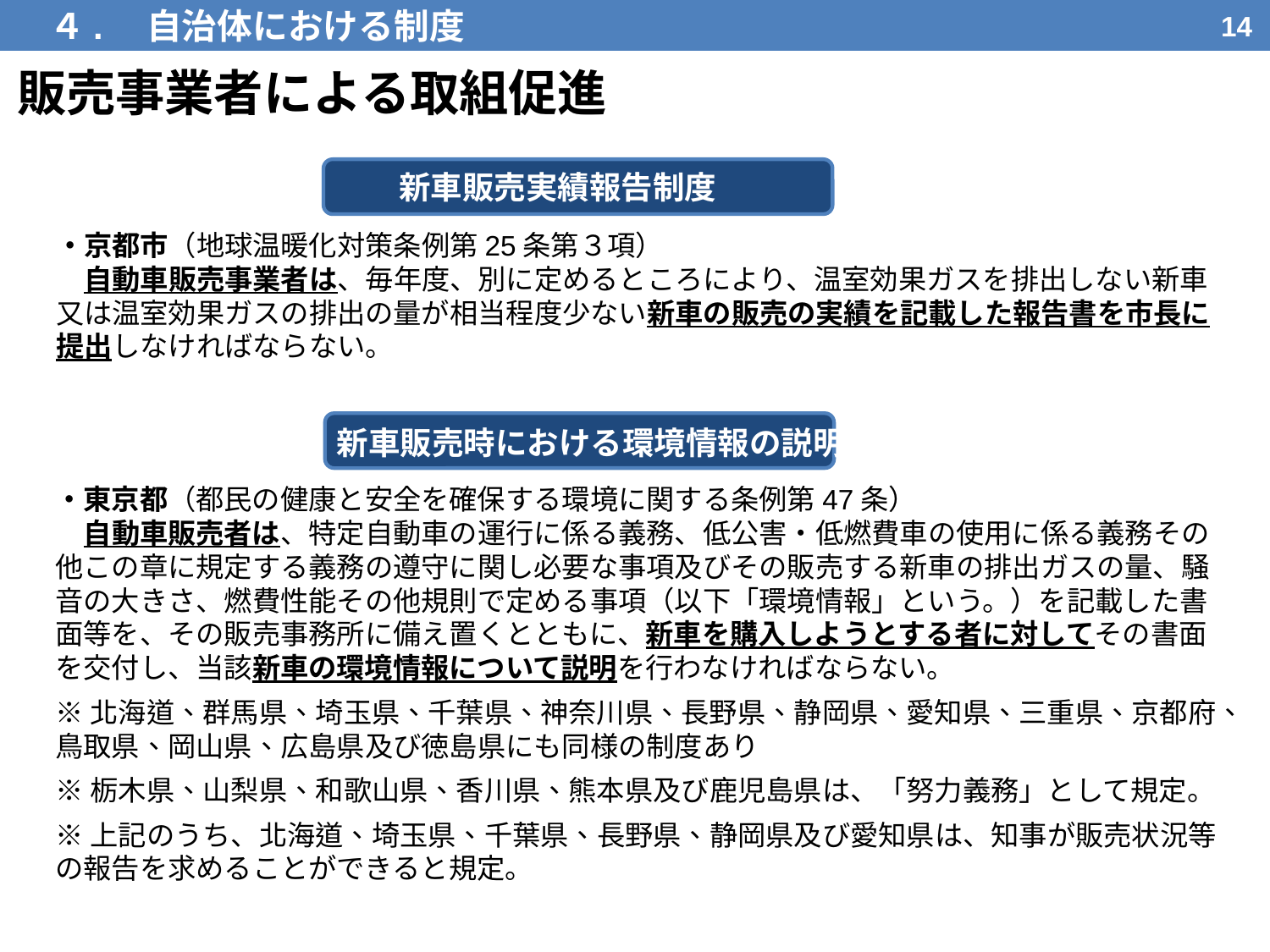

４.　自治体における制度
14
販売事業者による取組促進

新車販売実績報告制度
・京都市（地球温暖化対策条例第25条第３項）
　自動車販売事業者は、毎年度、別に定めるところにより、温室効果ガスを排出しない新車又は温室効果ガスの排出の量が相当程度少ない新車の販売の実績を記載した報告書を市長に提出しなければならない。

新車販売時における環境情報の説明
・東京都（都民の健康と安全を確保する環境に関する条例第47条）
　自動車販売者は、特定自動車の運行に係る義務、低公害・低燃費車の使用に係る義務その他この章に規定する義務の遵守に関し必要な事項及びその販売する新車の排出ガスの量、騒音の大きさ、燃費性能その他規則で定める事項（以下「環境情報」という。）を記載した書面等を、その販売事務所に備え置くとともに、新車を購入しようとする者に対してその書面を交付し、当該新車の環境情報について説明を行わなければならない。
※北海道、群馬県、埼玉県、千葉県、神奈川県、長野県、静岡県、愛知県、三重県、京都府、鳥取県、岡山県、広島県及び徳島県にも同様の制度あり
※栃木県、山梨県、和歌山県、香川県、熊本県及び鹿児島県は、「努力義務」として規定。
※上記のうち、北海道、埼玉県、千葉県、長野県、静岡県及び愛知県は、知事が販売状況等の報告を求めることができると規定。